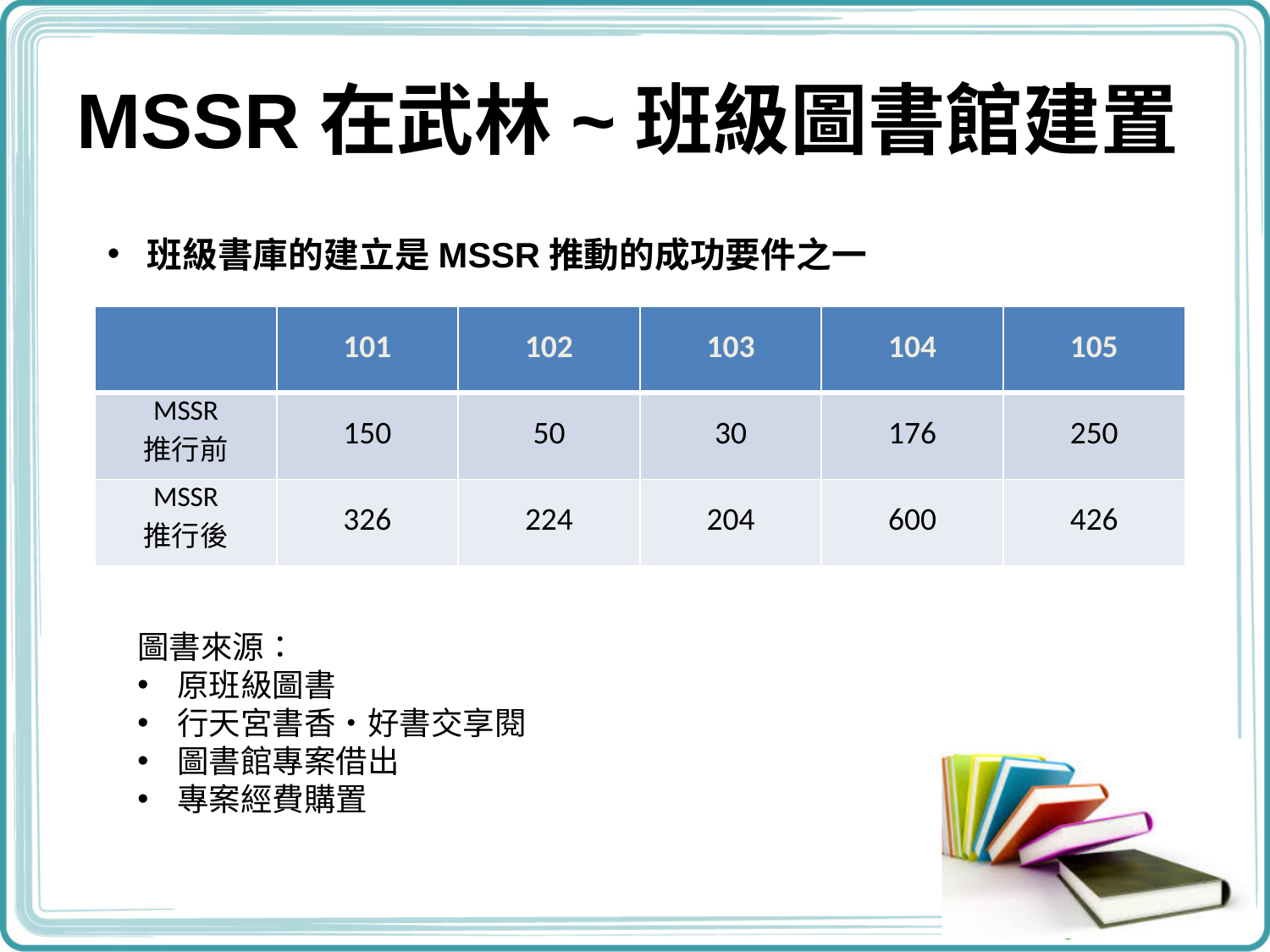

# MSSR在武林~班級圖書館建置
班級書庫的建立是MSSR推動的成功要件之一
|  | 101 | 102 | 103 | 104 | 105 |
| --- | --- | --- | --- | --- | --- |
| MSSR 推行前 | 150 | 50 | 30 | 176 | 250 |
| MSSR 推行後 | 326 | 224 | 204 | 600 | 426 |
圖書來源：
原班級圖書
行天宮書香‧好書交享閱
圖書館專案借出
專案經費購置